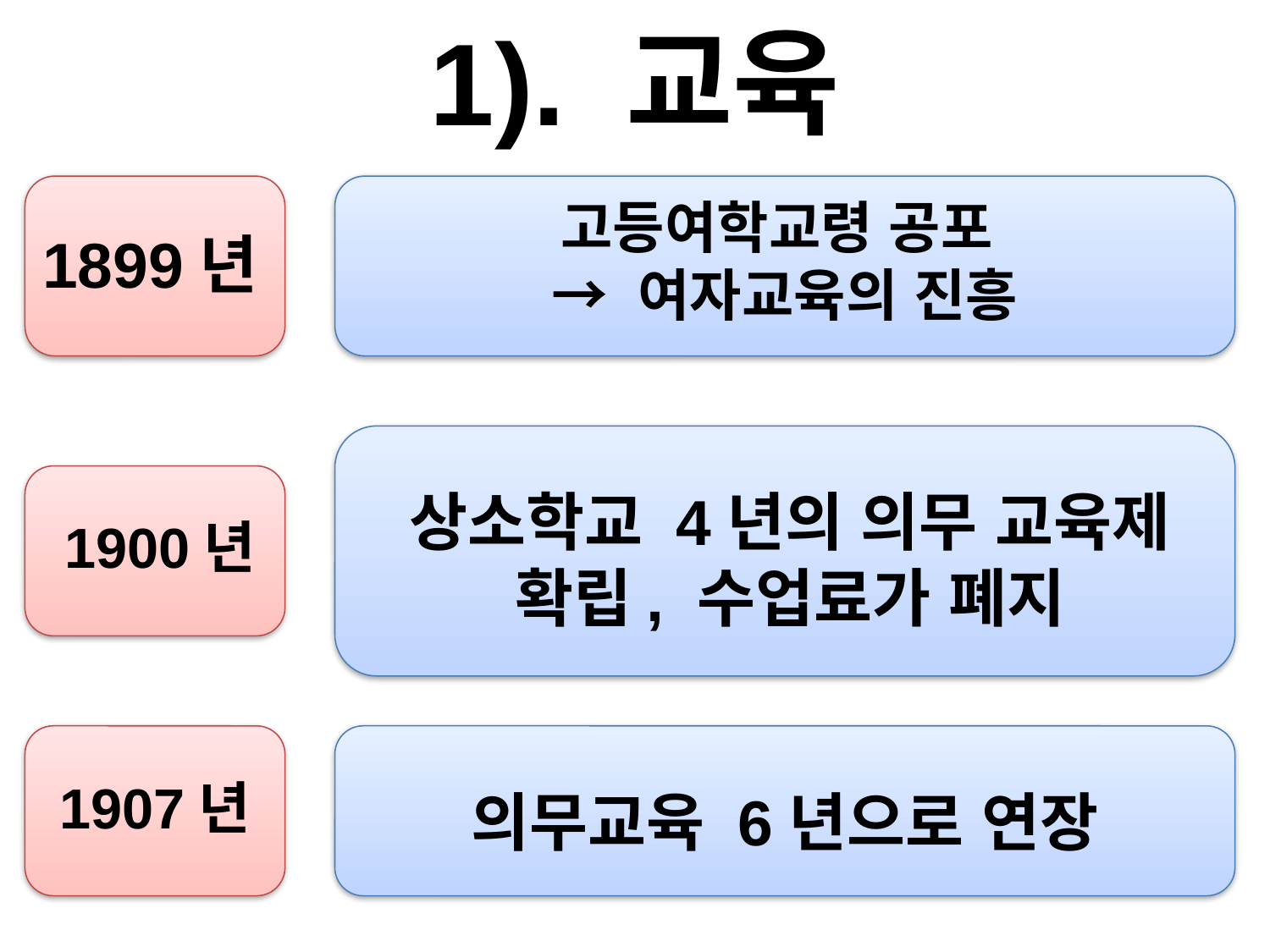

# 1). 교육

1899년

고등여학교령 공포
→ 여자교육의 진흥

상소학교 4년의 의무 교육제 확립, 수업료가 폐지

1900년

1907년

의무교육 6년으로 연장